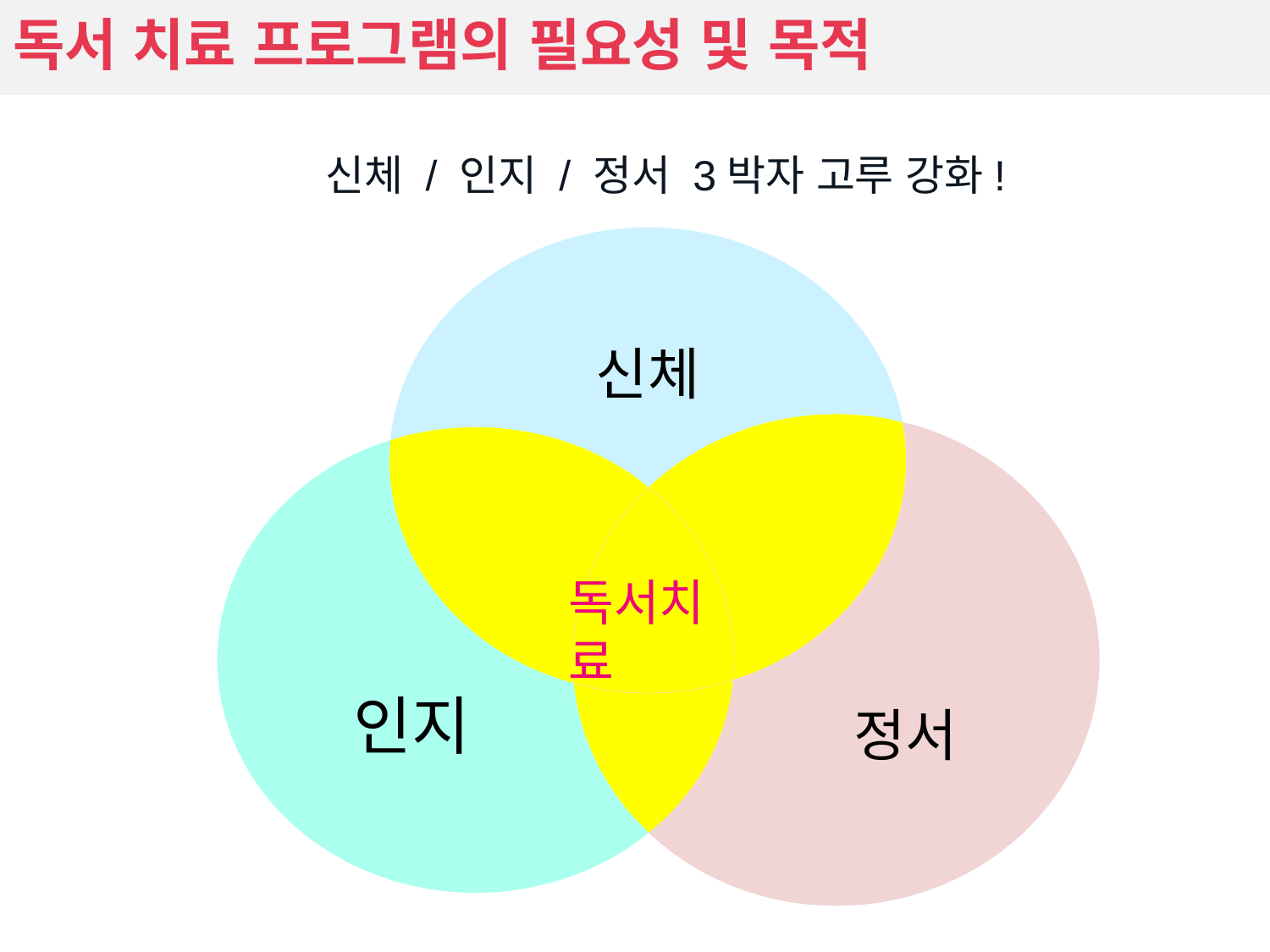

독서 치료 프로그램의 필요성 및 목적
신체 / 인지 / 정서 3박자 고루 강화!

신체

독서치료
인지

정서